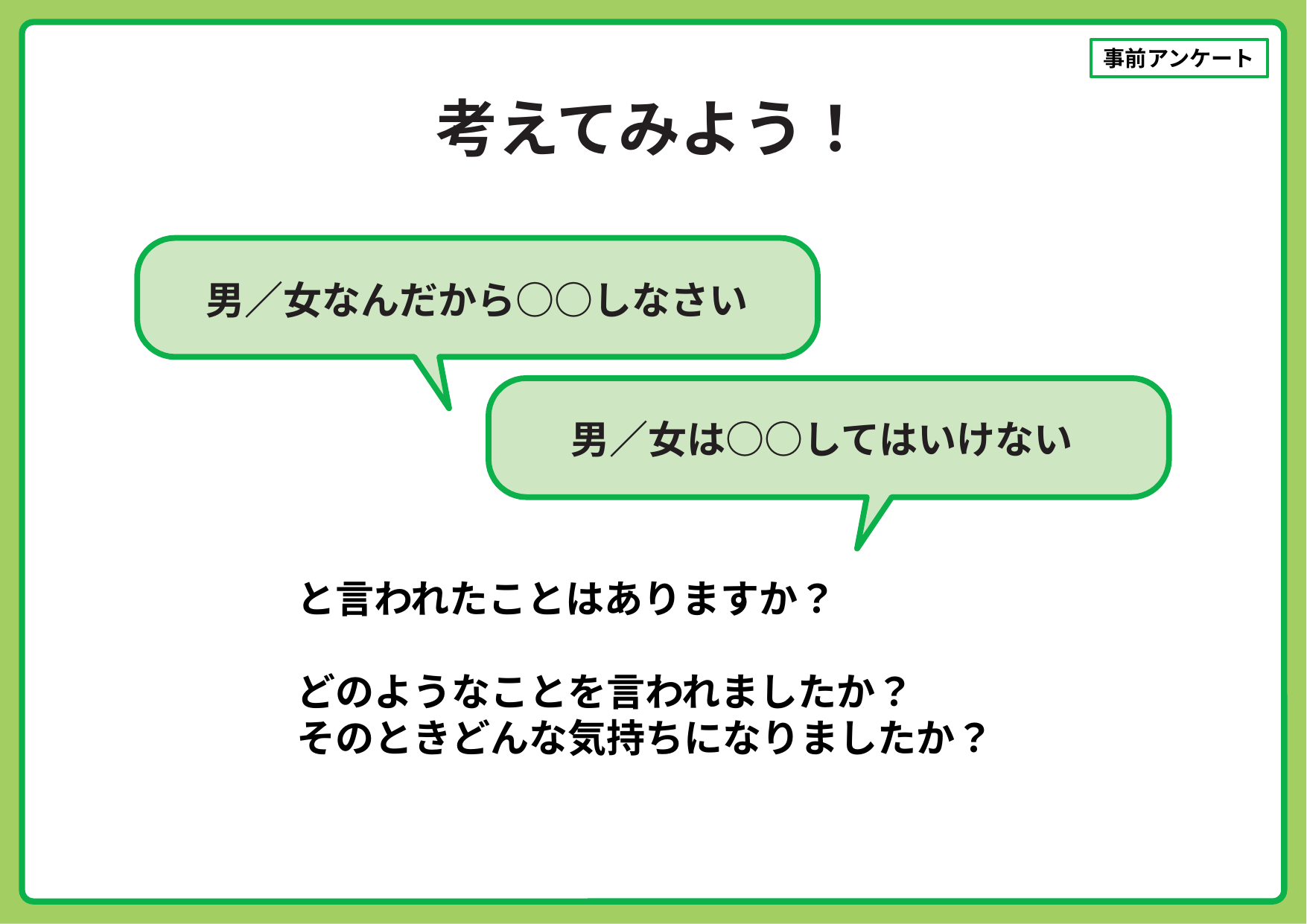

事前アンケート
考えてみよう！

男／女なんだから○○しなさい

男／女は○○してはいけない
と言われたことはありますか？

どのようなことを言われましたか？
そのときどんな気持ちになりましたか？